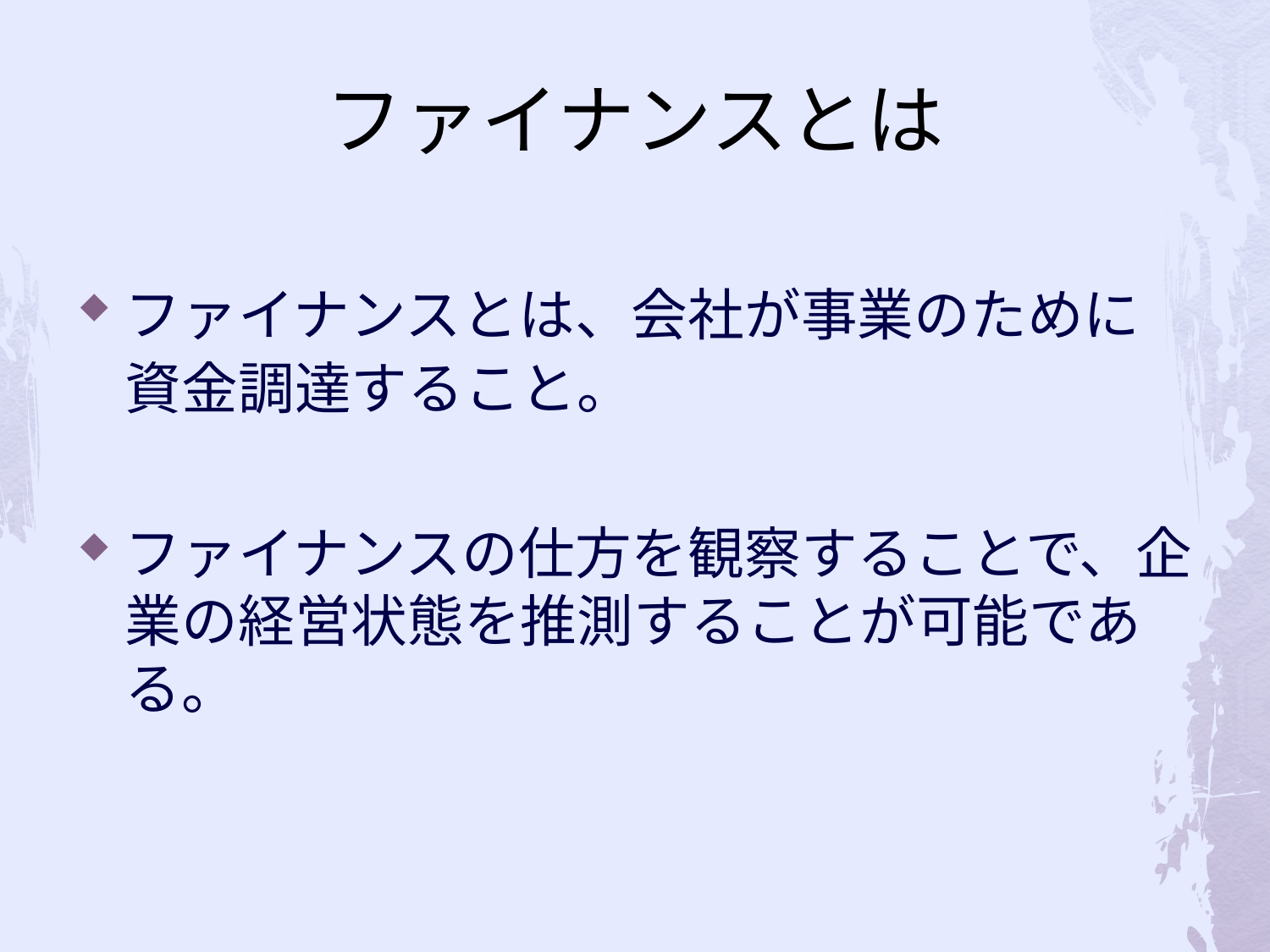

# ファイナンスとは
ファイナンスとは、会社が事業のために資金調達すること。

ファイナンスの仕方を観察することで、企業の経営状態を推測することが可能である。